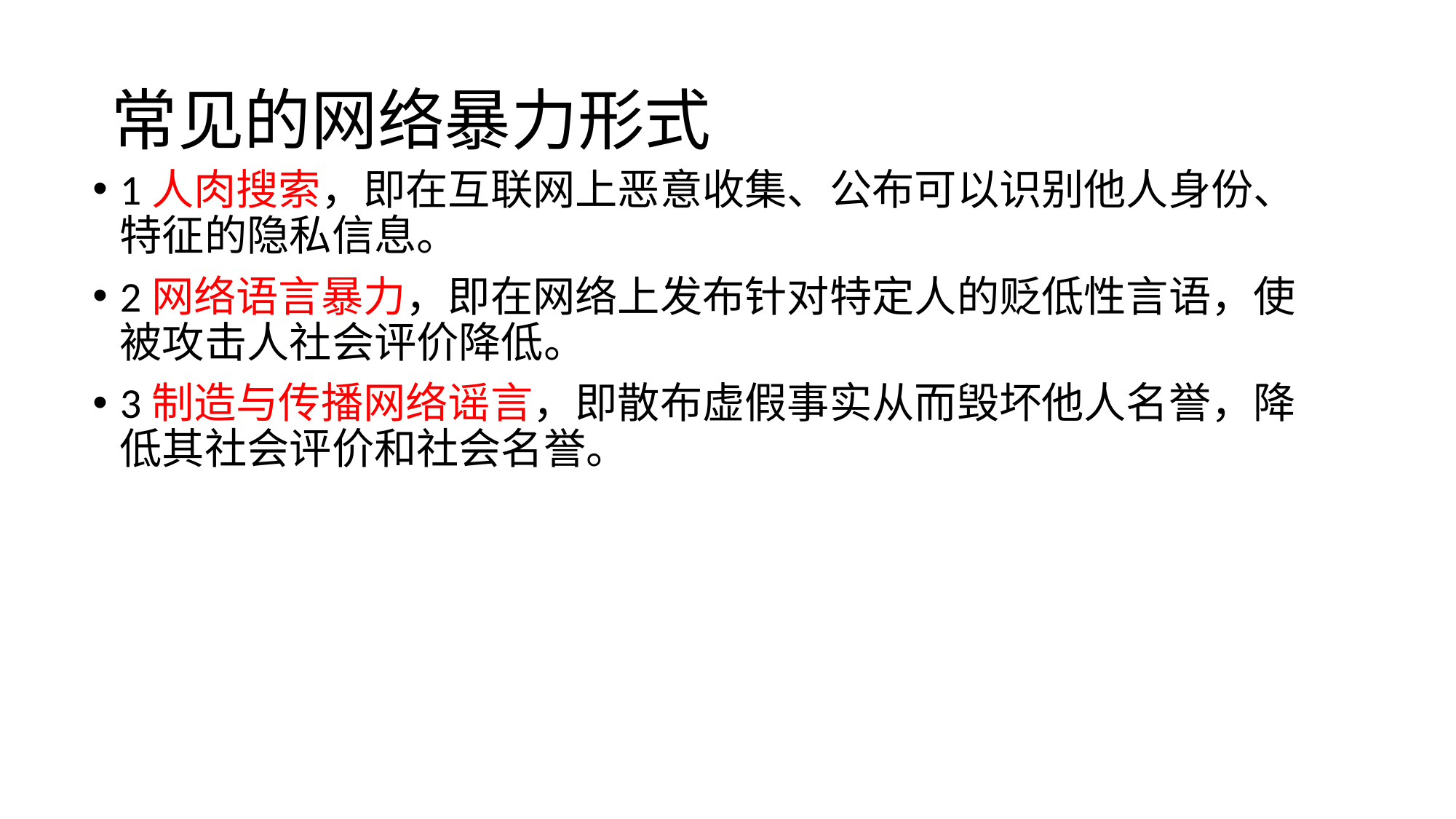

# 常见的网络暴力形式
1人肉搜索，即在互联网上恶意收集、公布可以识别他人身份、特征的隐私信息。
2网络语言暴力，即在网络上发布针对特定人的贬低性言语，使被攻击人社会评价降低。
3制造与传播网络谣言，即散布虚假事实从而毁坏他人名誉，降低其社会评价和社会名誉。